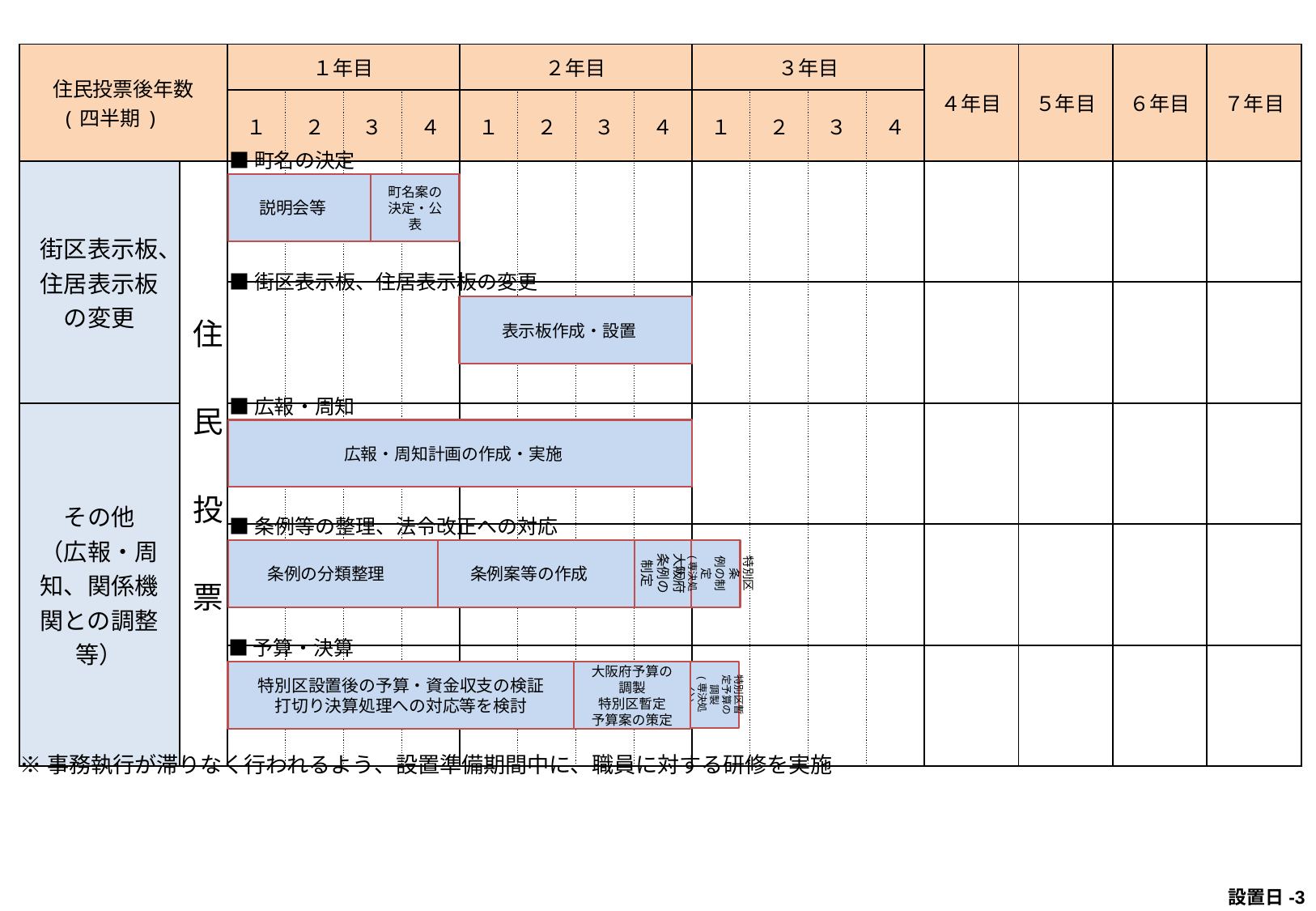

| 住民投票後年数 (四半期) |  | １年目 |  |  |  | ２年目 |  |  |  | ３年目 |  |  |  | ４年目 | ５年目 | ６年目 | ７年目 |
| --- | --- | --- | --- | --- | --- | --- | --- | --- | --- | --- | --- | --- | --- | --- | --- | --- | --- |
|  |  | １ | ２ | ３ | ４ | １ | ２ | ３ | ４ | １ | ２ | ３ | ４ |  |  |  |  |
| 街区表示板、 住居表示板の変更 | 住　民　投　票 |  |  |  |  |  |  |  |  |  |  |  |  |  |  |  |  |
|  |  |  |  |  |  |  |  |  |  |  |  |  |  |  |  |  |  |
| その他 （広報・周知、関係機関との調整等） |  |  |  |  |  |  |  |  |  |  |  |  |  |  |  |  |  |
|  |  |  |  |  |  |  |  |  |  |  |  |  |  |  |  |  |  |
|  |  |  |  |  |  |  |  |  |  |  |  |  |  |  |  |  |  |
■町名の決定
説明会等
町名案の
決定・公表
■街区表示板、住居表示板の変更
表示板作成・設置
■広報・周知
広報・周知計画の作成・実施
■条例等の整理、法令改正への対応
条例の分類整理
条例案等の作成
大阪府条例の制定
特別区条
例の制定
(専決処分)
■予算・決算
特別区暫定予算の調製
(専決処分)
特別区設置後の予算・資金収支の検証
打切り決算処理への対応等を検討
大阪府予算の
調製
特別区暫定
予算案の策定
※事務執行が滞りなく行われるよう、設置準備期間中に、職員に対する研修を実施
 設置日-3